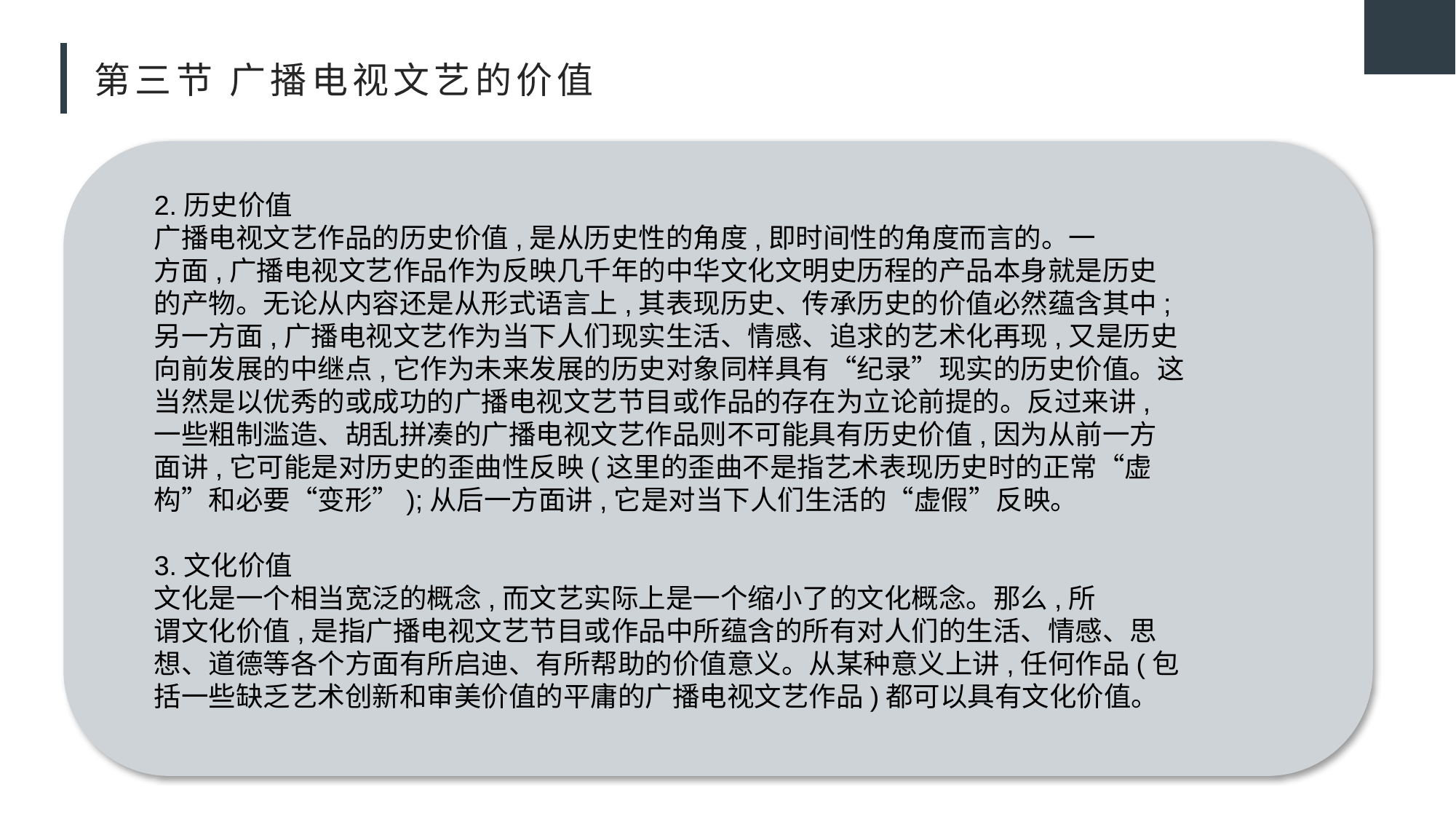

# 第三节 广播电视文艺的价值

2.历史价值
广播电视文艺作品的历史价值,是从历史性的角度,即时间性的角度而言的。一
方面,广播电视文艺作品作为反映几千年的中华文化文明史历程的产品本身就是历史
的产物。无论从内容还是从形式语言上,其表现历史、传承历史的价值必然蕴含其中;
另一方面,广播电视文艺作为当下人们现实生活、情感、追求的艺术化再现,又是历史
向前发展的中继点,它作为未来发展的历史对象同样具有“纪录”现实的历史价值。这
当然是以优秀的或成功的广播电视文艺节目或作品的存在为立论前提的。反过来讲,
一些粗制滥造、胡乱拼凑的广播电视文艺作品则不可能具有历史价值,因为从前一方
面讲,它可能是对历史的歪曲性反映(这里的歪曲不是指艺术表现历史时的正常“虚
构”和必要“变形”);从后一方面讲,它是对当下人们生活的“虚假”反映。

3.文化价值
文化是一个相当宽泛的概念,而文艺实际上是一个缩小了的文化概念。那么,所
谓文化价值,是指广播电视文艺节目或作品中所蕴含的所有对人们的生活、情感、思
想、道德等各个方面有所启迪、有所帮助的价值意义。从某种意义上讲,任何作品(包
括一些缺乏艺术创新和审美价值的平庸的广播电视文艺作品)都可以具有文化价值。